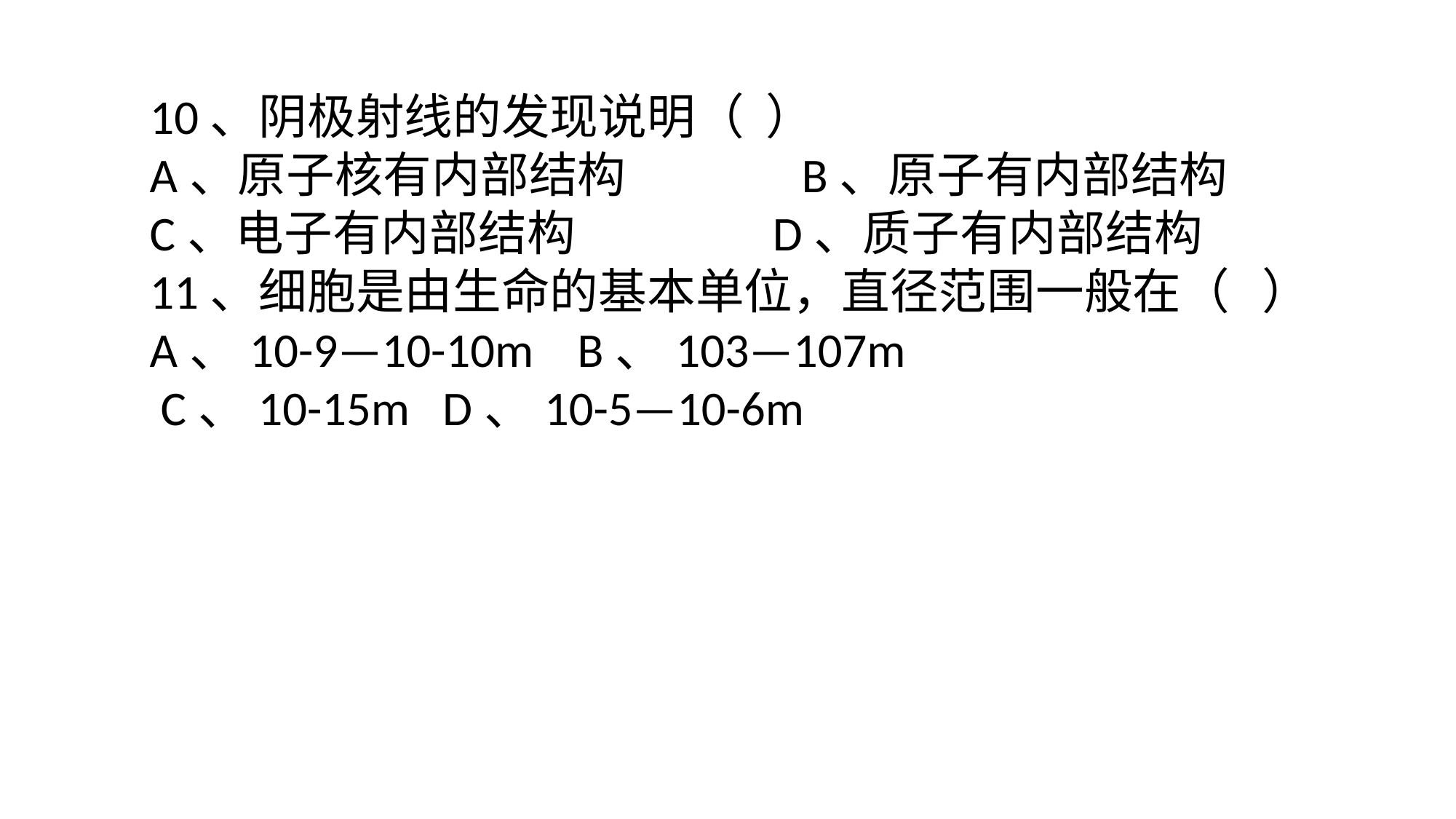

10、阴极射线的发现说明（  ）
A、原子核有内部结构               B、原子有内部结构
C、电子有内部结构                 D、质子有内部结构
11、细胞是由生命的基本单位，直径范围一般在（   ）
A、10-9—10-10m    B、103—107m
 C、10-15m   D、10-5—10-6m